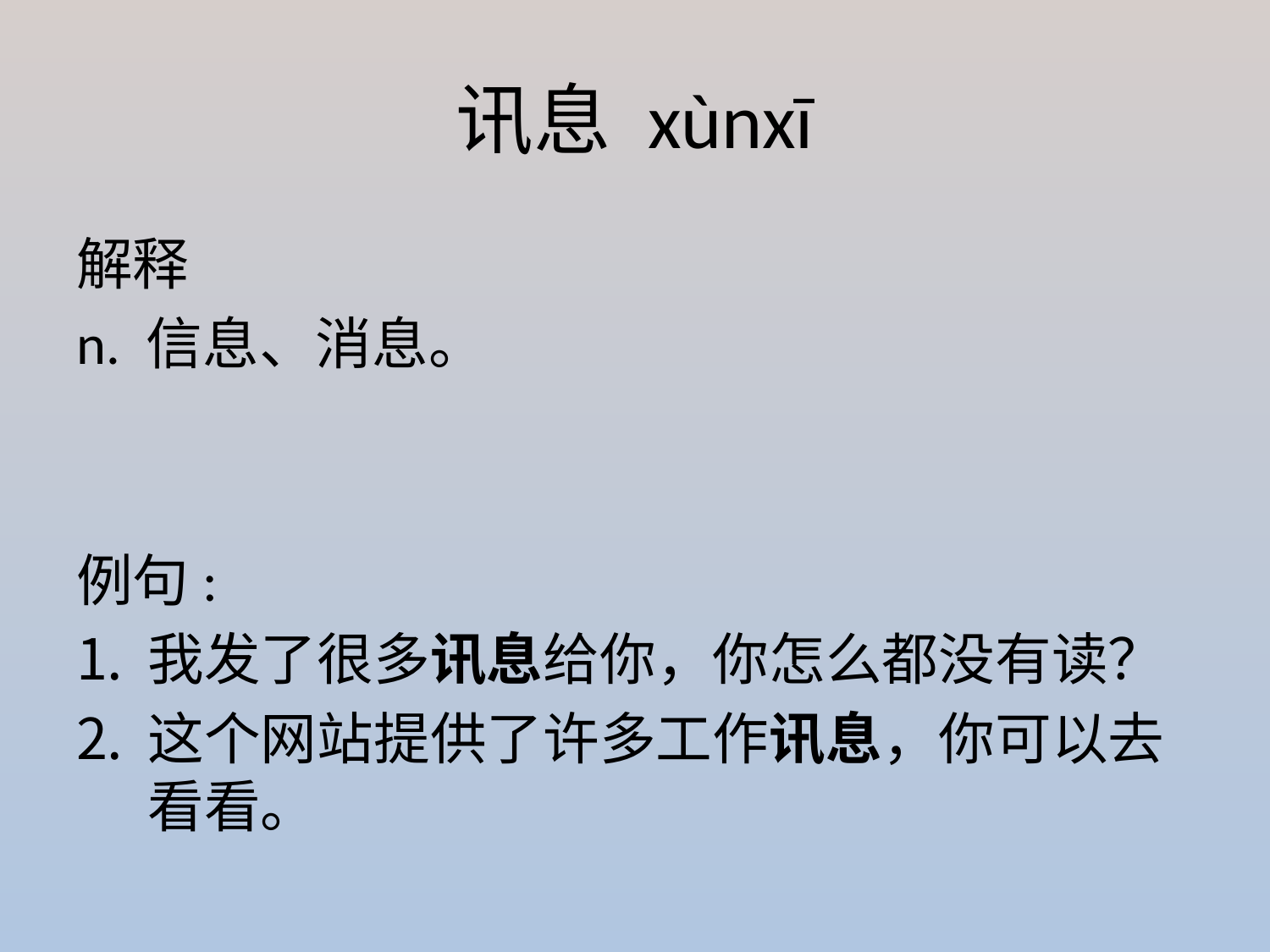

# 讯息 xùnxī
解释
n. 信息、消息。

例句:
我发了很多讯息给你，你怎么都没有读？
这个网站提供了许多工作讯息，你可以去看看。